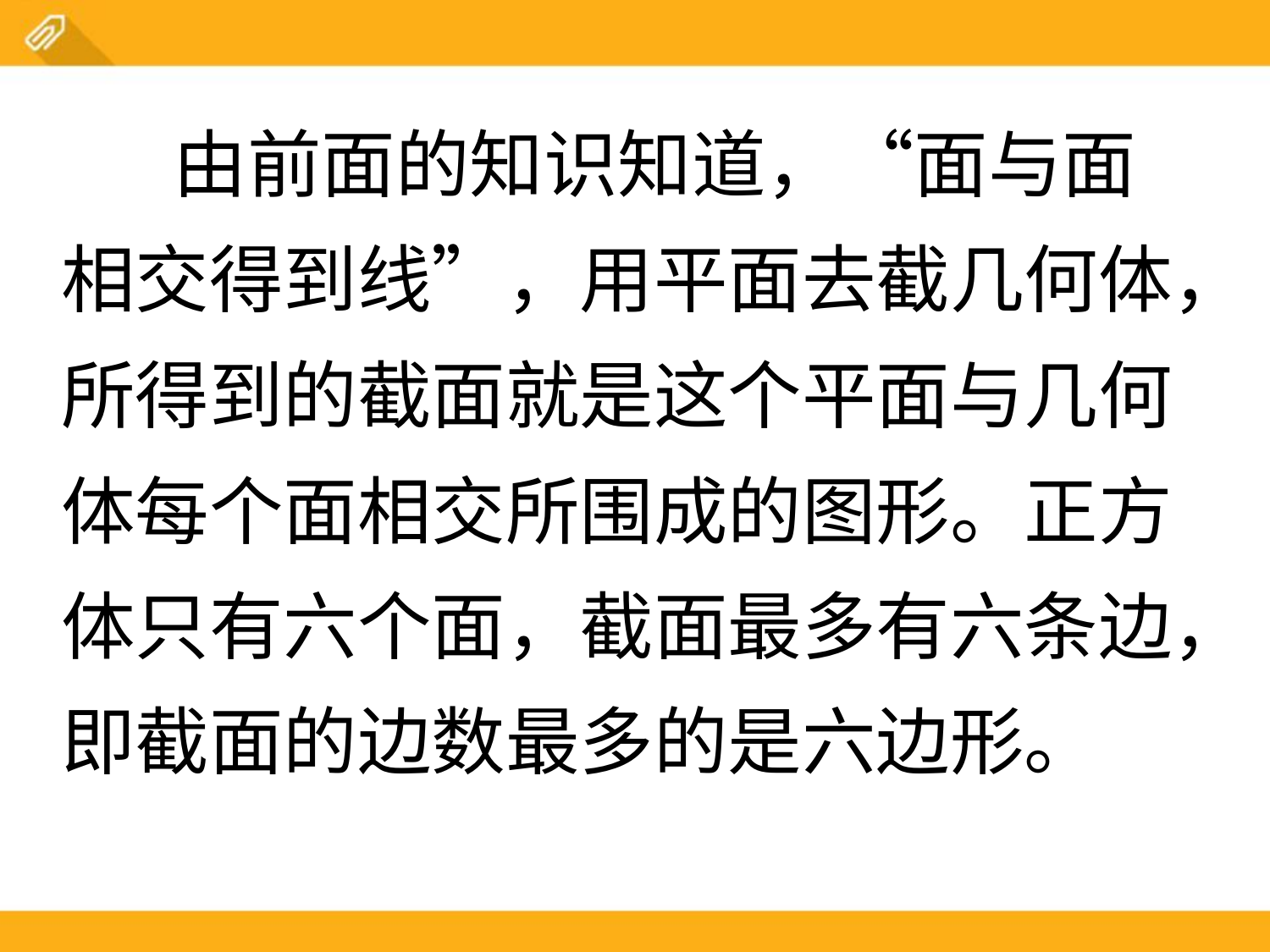

由前面的知识知道，“面与面相交得到线”，用平面去截几何体，所得到的截面就是这个平面与几何体每个面相交所围成的图形。正方体只有六个面，截面最多有六条边，即截面的边数最多的是六边形。